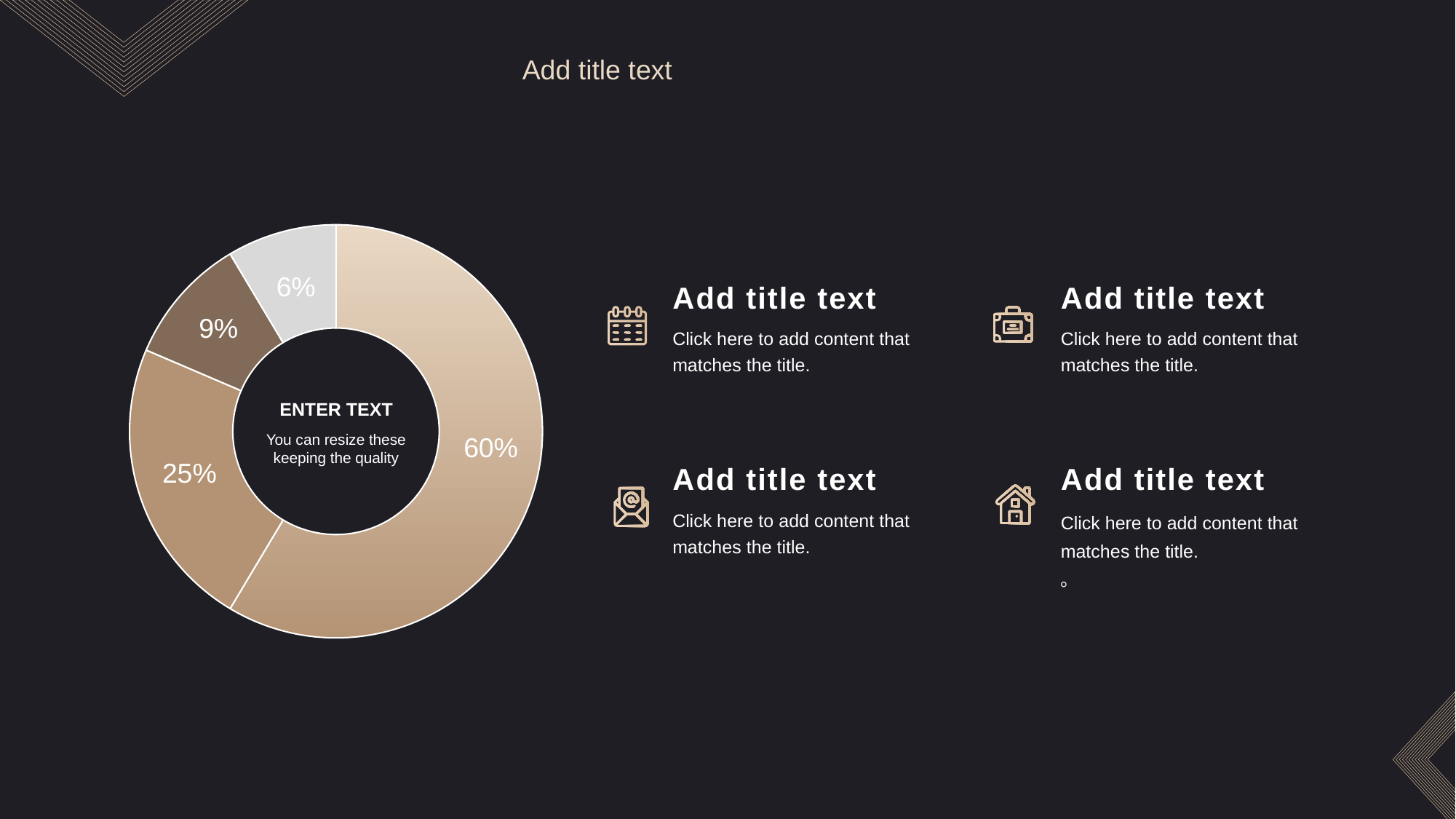

Add title text

### Chart

| Category | 销售额 |
|---|---|
| 第一季度 | 8.2 |
| 第二季度 | 3.2 |
| 第三季度 | 1.4 |
| 第四季度 | 1.2 |
6%
Add title text
Add title text
9%

Click here to add content that matches the title.
Click here to add content that matches the title.
ENTER TEXT
You can resize these keeping the quality
60%
25%
Add title text
Add title text

Click here to add content that matches the title.
Click here to add content that matches the title.
。